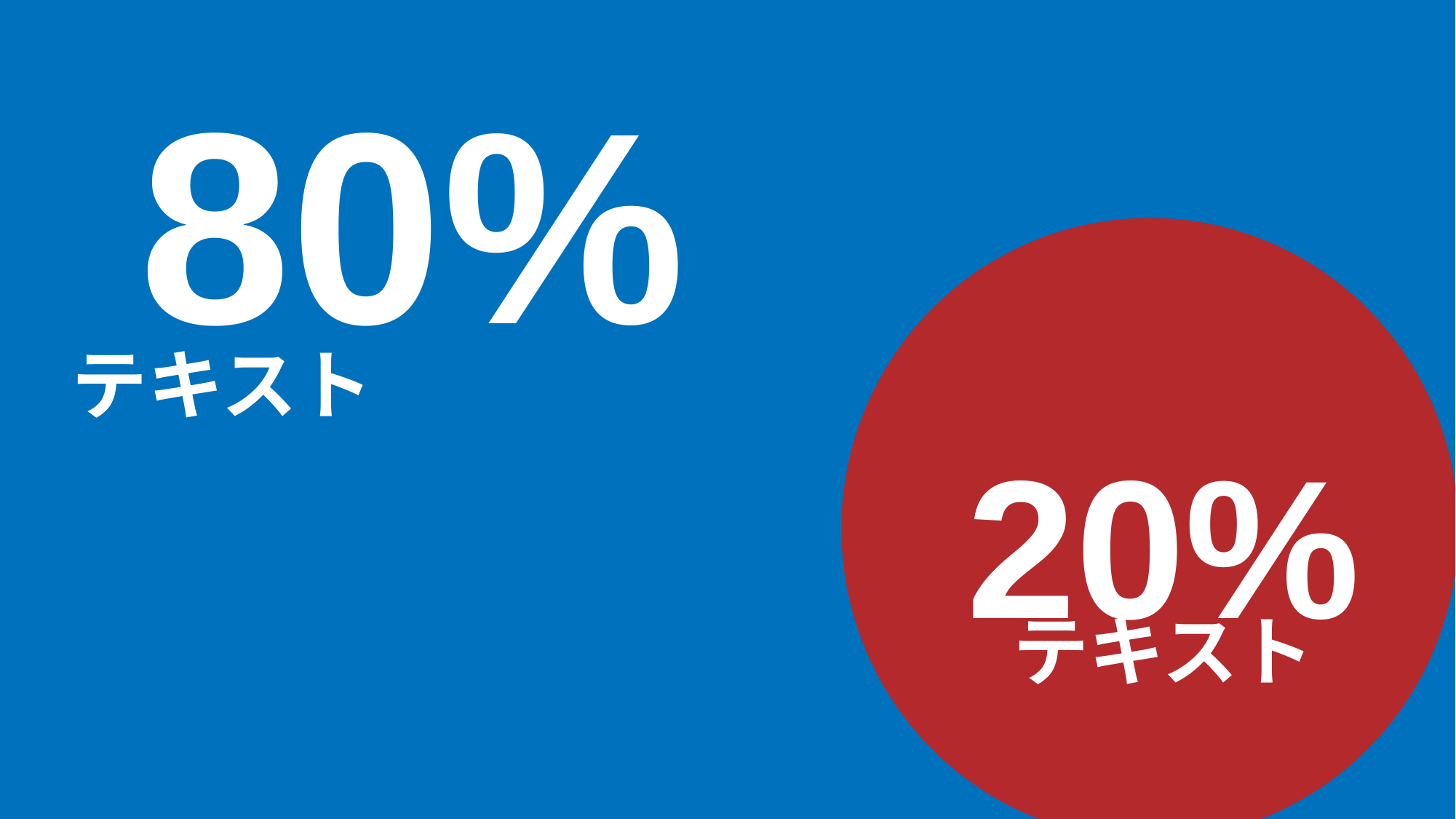

80%

テキスト
20%
テキスト
© Presentation Design
1